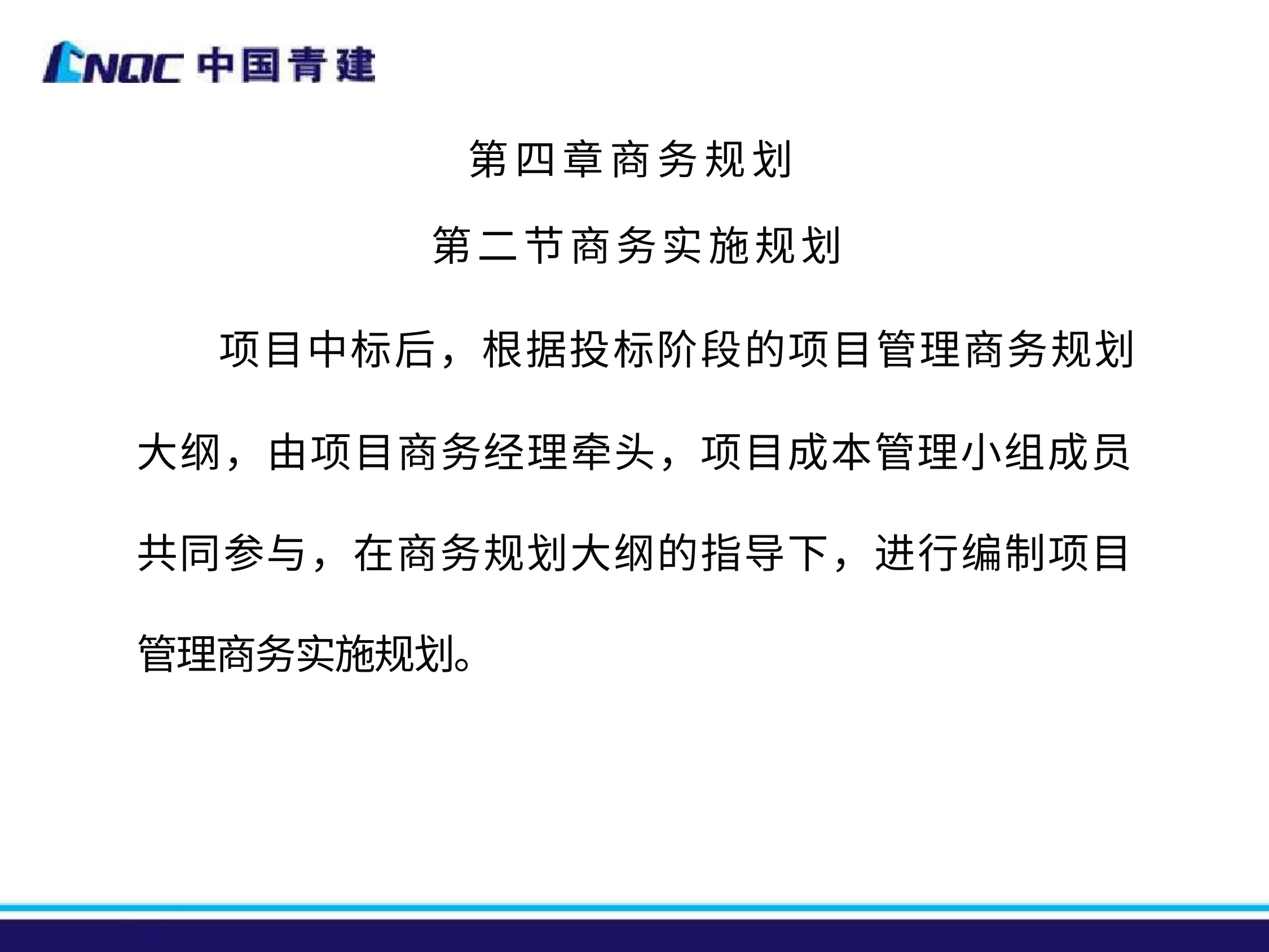

第四章商务规划
第二节商务实施规划

项目中标后，根据投标阶段的项目管理商务规划
大纲，由项目商务经理牵头，项目成本管理小组成员 共同参与，在商务规划大纲的指导下，进行编制项目 管理商务实施规划。